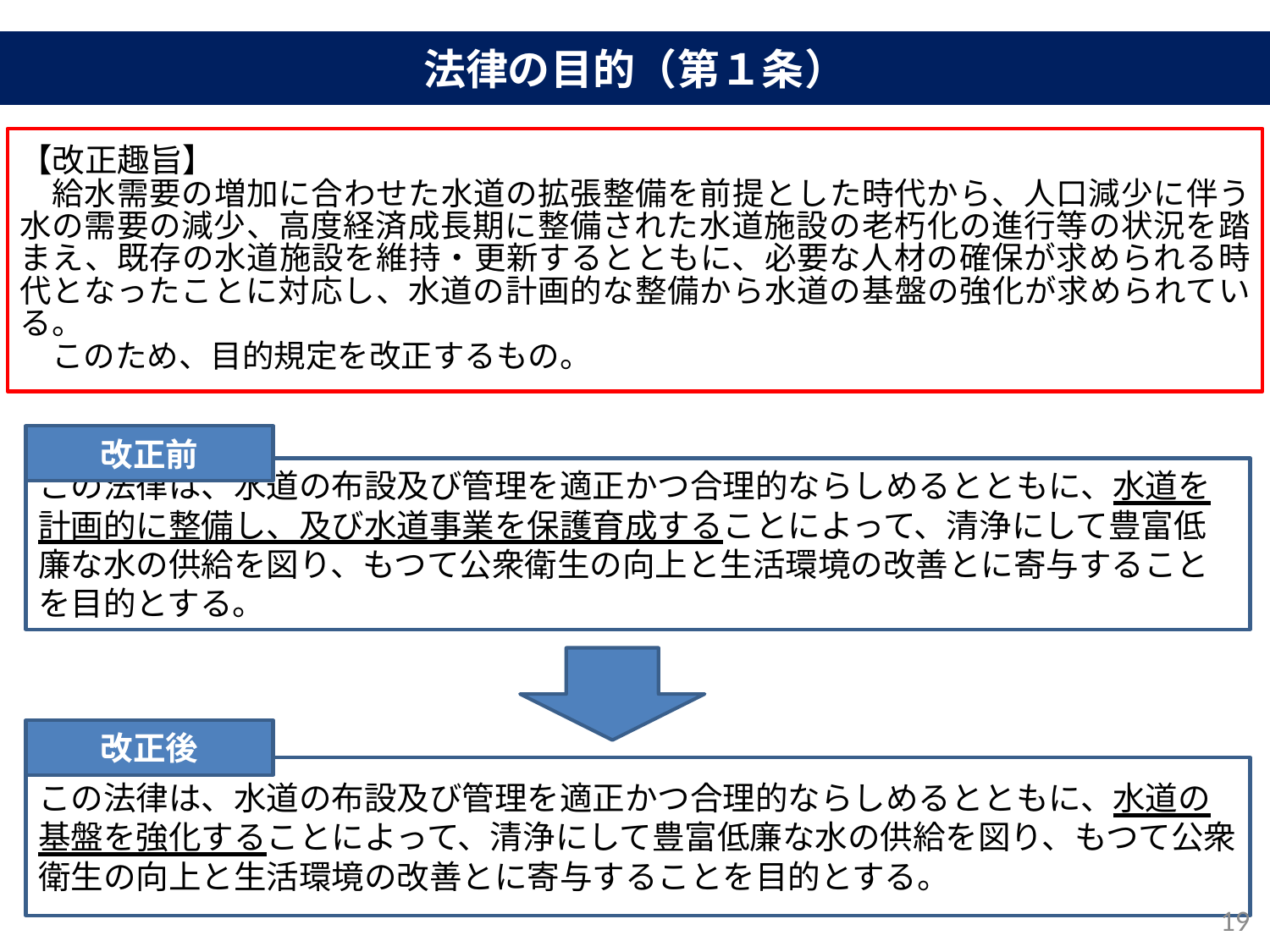

法律の目的（第１条）

【改正趣旨】
　給水需要の増加に合わせた水道の拡張整備を前提とした時代から、人口減少に伴う水の需要の減少、高度経済成長期に整備された水道施設の老朽化の進行等の状況を踏まえ、既存の水道施設を維持・更新するとともに、必要な人材の確保が求められる時代となったことに対応し、水道の計画的な整備から水道の基盤の強化が求められている。
　このため、目的規定を改正するもの。

改正前
この法律は、水道の布設及び管理を適正かつ合理的ならしめるとともに、水道を計画的に整備し、及び水道事業を保護育成することによって、清浄にして豊富低廉な水の供給を図り、もつて公衆衛生の向上と生活環境の改善とに寄与することを目的とする。

改正後
この法律は、水道の布設及び管理を適正かつ合理的ならしめるとともに、水道の基盤を強化することによって、清浄にして豊富低廉な水の供給を図り、もつて公衆衛生の向上と生活環境の改善とに寄与することを目的とする。
19